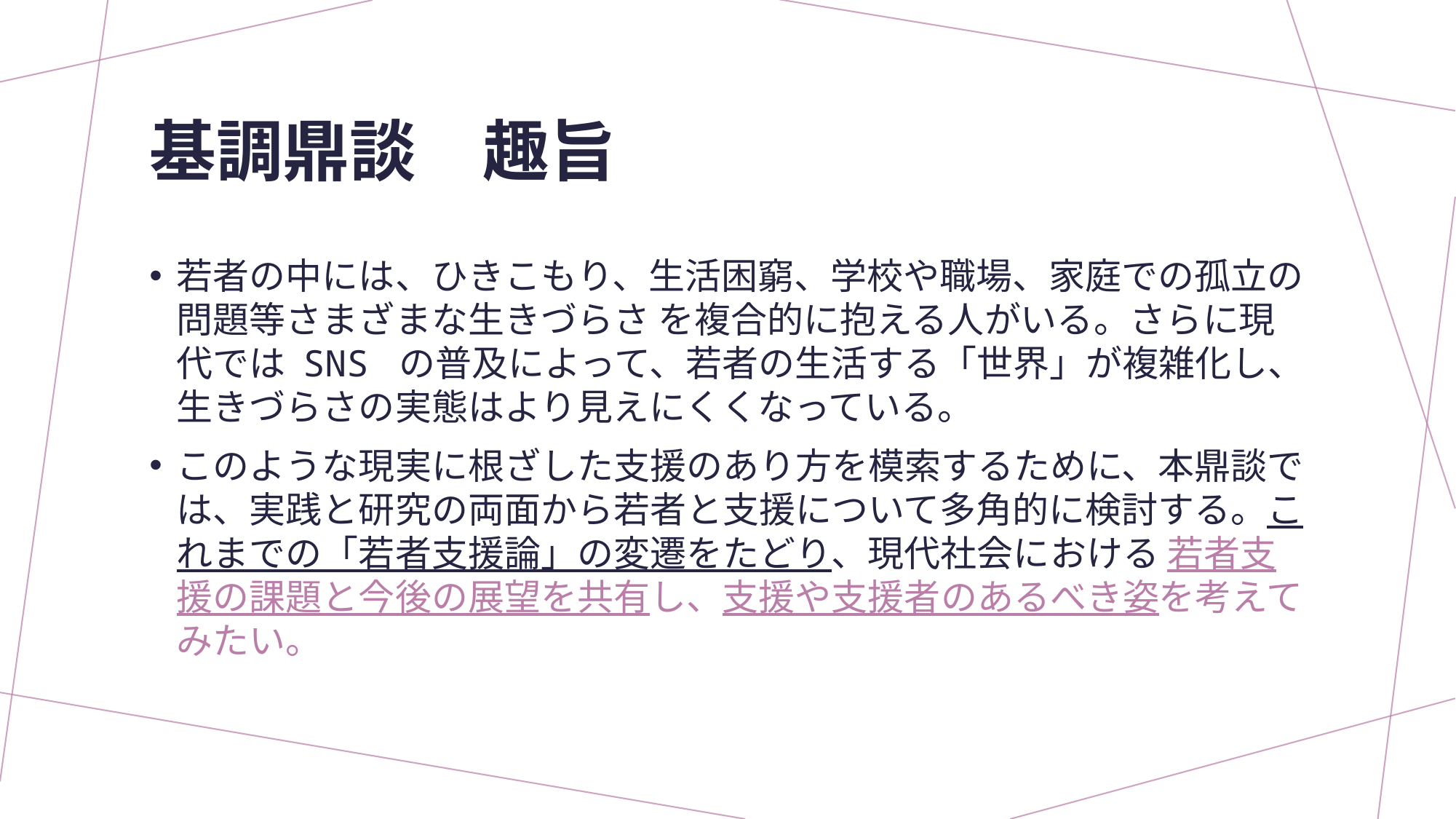

# 基調鼎談　趣旨
若者の中には、ひきこもり、生活困窮、学校や職場、家庭での孤立の問題等さまざまな生きづらさ を複合的に抱える人がいる。さらに現代では SNS の普及によって、若者の生活する「世界」が複雑化し、生きづらさの実態はより見えにくくなっている。
このような現実に根ざした支援のあり方を模索するために、本鼎談では、実践と研究の両面から若者と支援について多角的に検討する。これまでの「若者支援論」の変遷をたどり、現代社会における 若者支援の課題と今後の展望を共有し、支援や支援者のあるべき姿を考えてみたい。